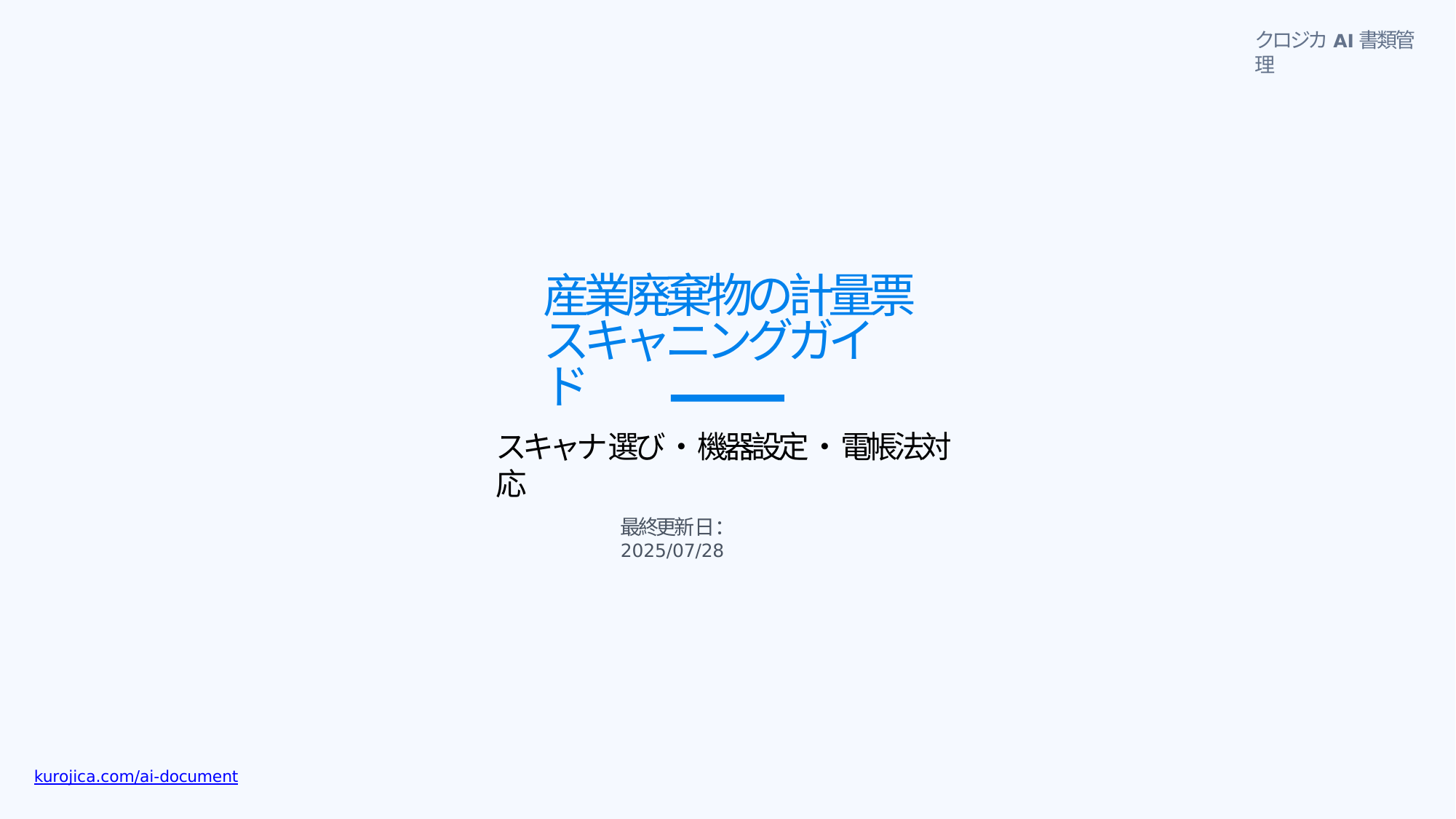

クロジカAI書類管理
# 産業廃棄物の計量票スキャニングガイド

スキャナ選び‧機器設定‧電帳法対応
最終更新⽇：2025/07/28
kurojica.com/ai-document